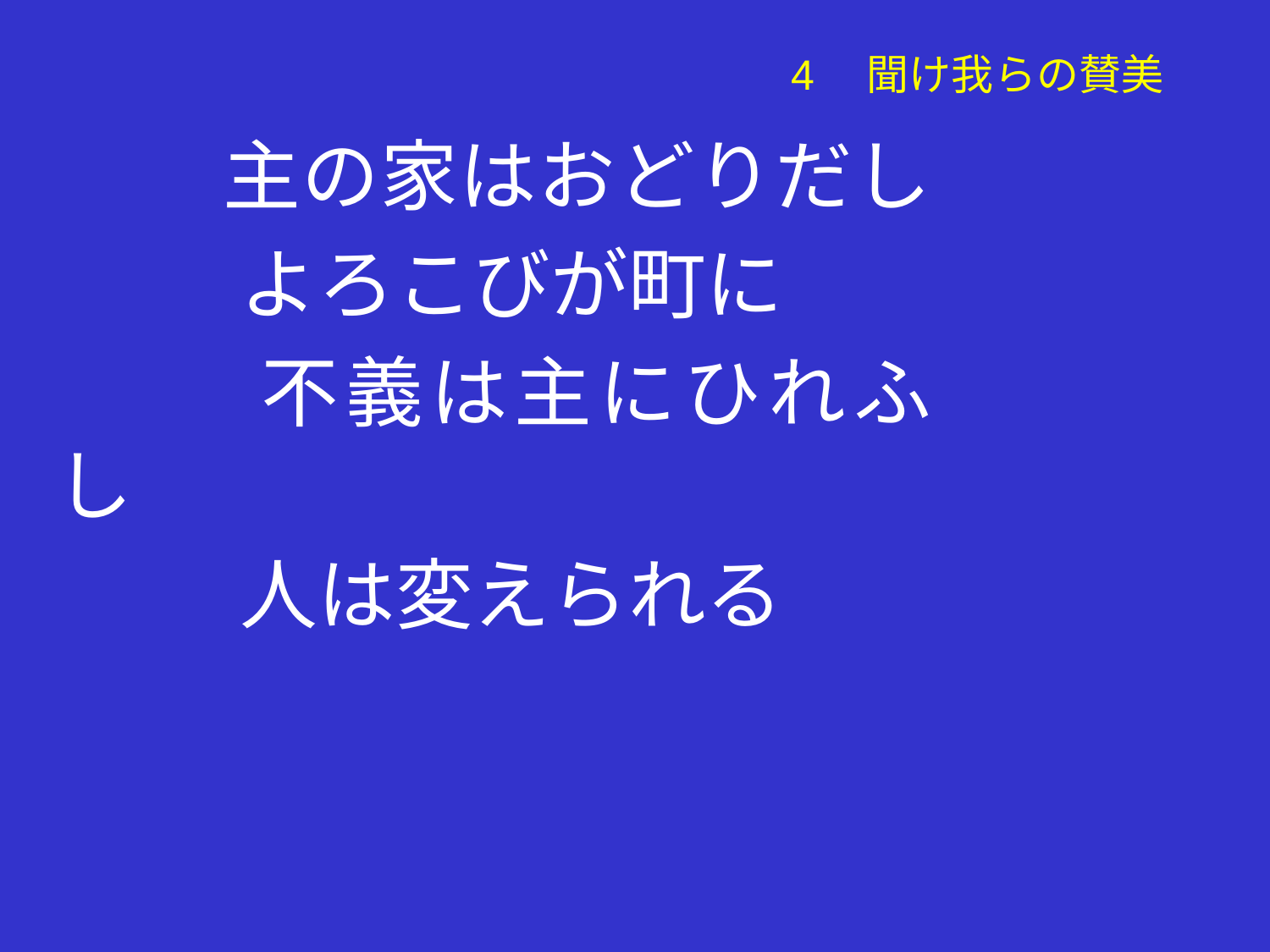

# 4　聞け我らの賛美
　　　主の家はおどりだし
　　　よろこびが町に
　　　不義は主にひれふし
　　　人は変えられる